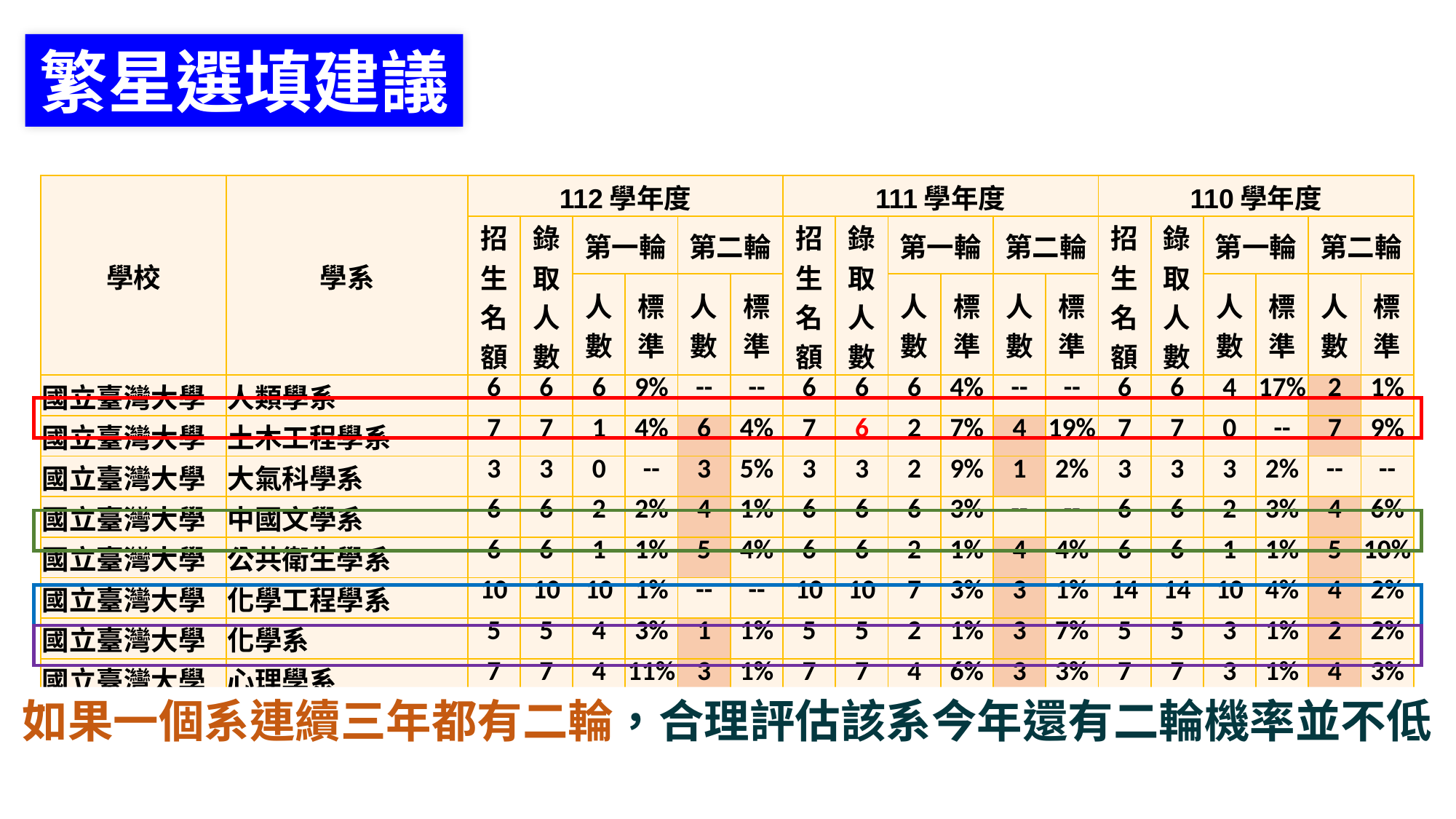

繁星選填建議
| 學校 | 學系 | 112學年度 |  |  |  |  |  | 111學年度 |  |  |  |  |  | 110學年度 |  |  |  |  |  |
| --- | --- | --- | --- | --- | --- | --- | --- | --- | --- | --- | --- | --- | --- | --- | --- | --- | --- | --- | --- |
|  |  | 招生 名額 | 錄取 人數 | 第一輪 |  | 第二輪 |  | 招生 名額 | 錄取 人數 | 第一輪 |  | 第二輪 |  | 招生 名額 | 錄取 人數 | 第一輪 |  | 第二輪 |  |
|  |  |  |  | 人數 | 標準 | 人數 | 標準 |  |  | 人數 | 標準 | 人數 | 標準 |  |  | 人數 | 標準 | 人數 | 標準 |
| 國立臺灣大學 | 人類學系 | 6 | 6 | 6 | 9% | -- | -- | 6 | 6 | 6 | 4% | -- | -- | 6 | 6 | 4 | 17% | 2 | 1% |
| 國立臺灣大學 | 土木工程學系 | 7 | 7 | 1 | 4% | 6 | 4% | 7 | 6 | 2 | 7% | 4 | 19% | 7 | 7 | 0 | -- | 7 | 9% |
| 國立臺灣大學 | 大氣科學系 | 3 | 3 | 0 | -- | 3 | 5% | 3 | 3 | 2 | 9% | 1 | 2% | 3 | 3 | 3 | 2% | -- | -- |
| 國立臺灣大學 | 中國文學系 | 6 | 6 | 2 | 2% | 4 | 1% | 6 | 6 | 6 | 3% | -- | -- | 6 | 6 | 2 | 3% | 4 | 6% |
| 國立臺灣大學 | 公共衛生學系 | 6 | 6 | 1 | 1% | 5 | 4% | 6 | 6 | 2 | 1% | 4 | 4% | 6 | 6 | 1 | 1% | 5 | 10% |
| 國立臺灣大學 | 化學工程學系 | 10 | 10 | 10 | 1% | -- | -- | 10 | 10 | 7 | 3% | 3 | 1% | 14 | 14 | 10 | 4% | 4 | 2% |
| 國立臺灣大學 | 化學系 | 5 | 5 | 4 | 3% | 1 | 1% | 5 | 5 | 2 | 1% | 3 | 7% | 5 | 5 | 3 | 1% | 2 | 2% |
| 國立臺灣大學 | 心理學系 | 7 | 7 | 4 | 11% | 3 | 1% | 7 | 7 | 4 | 6% | 3 | 3% | 7 | 7 | 3 | 1% | 4 | 3% |

如果一個系連續三年都有二輪，合理評估該系今年還有二輪機率並不低